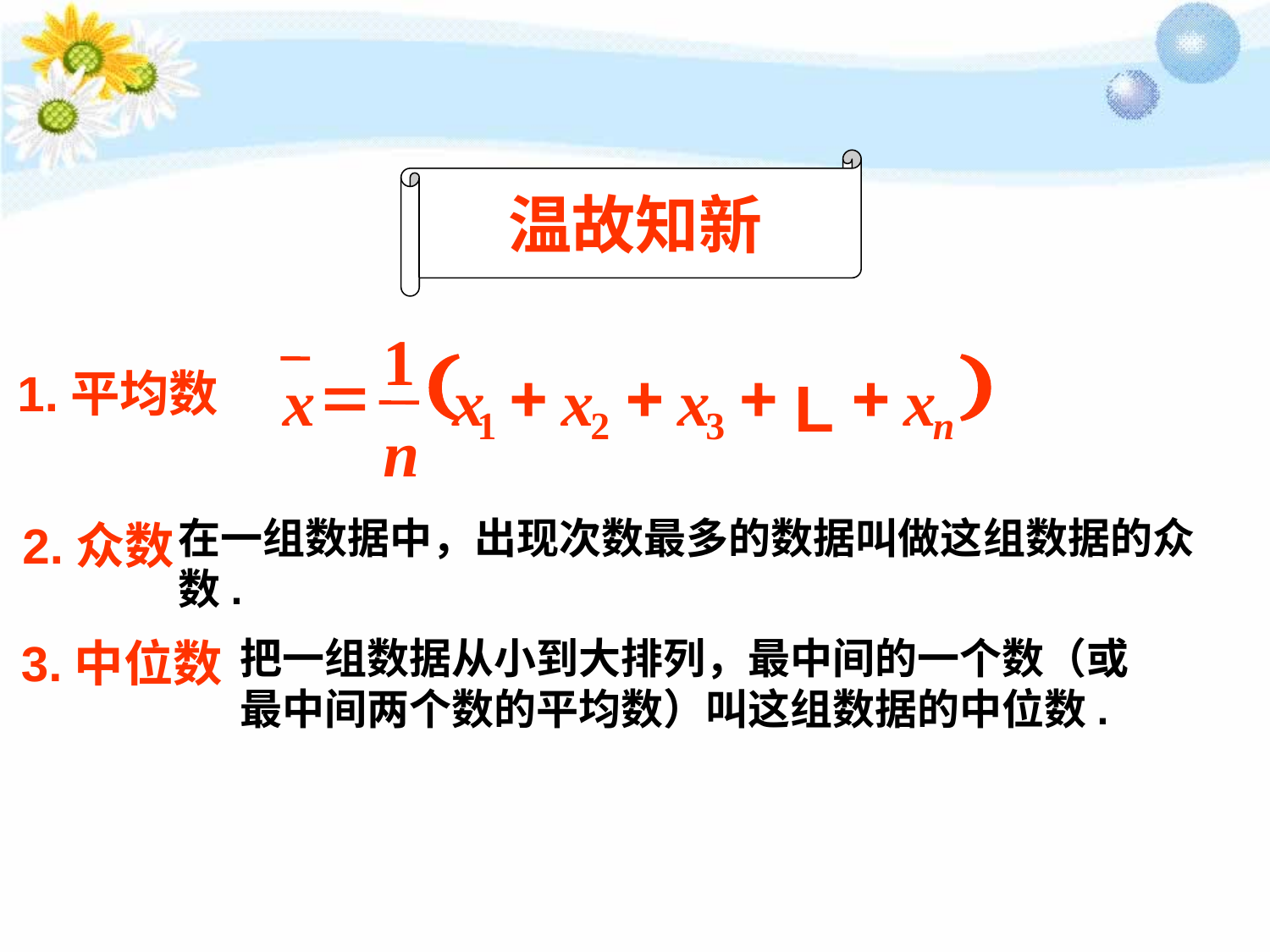

温故知新

1
(
)
=
+
+
+
+

x
x
x
x
x
L
1
2
3
n

n
1.平均数
在一组数据中，出现次数最多的数据叫做这组数据的众数.
2.众数
把一组数据从小到大排列，最中间的一个数（或最中间两个数的平均数）叫这组数据的中位数.
3.中位数